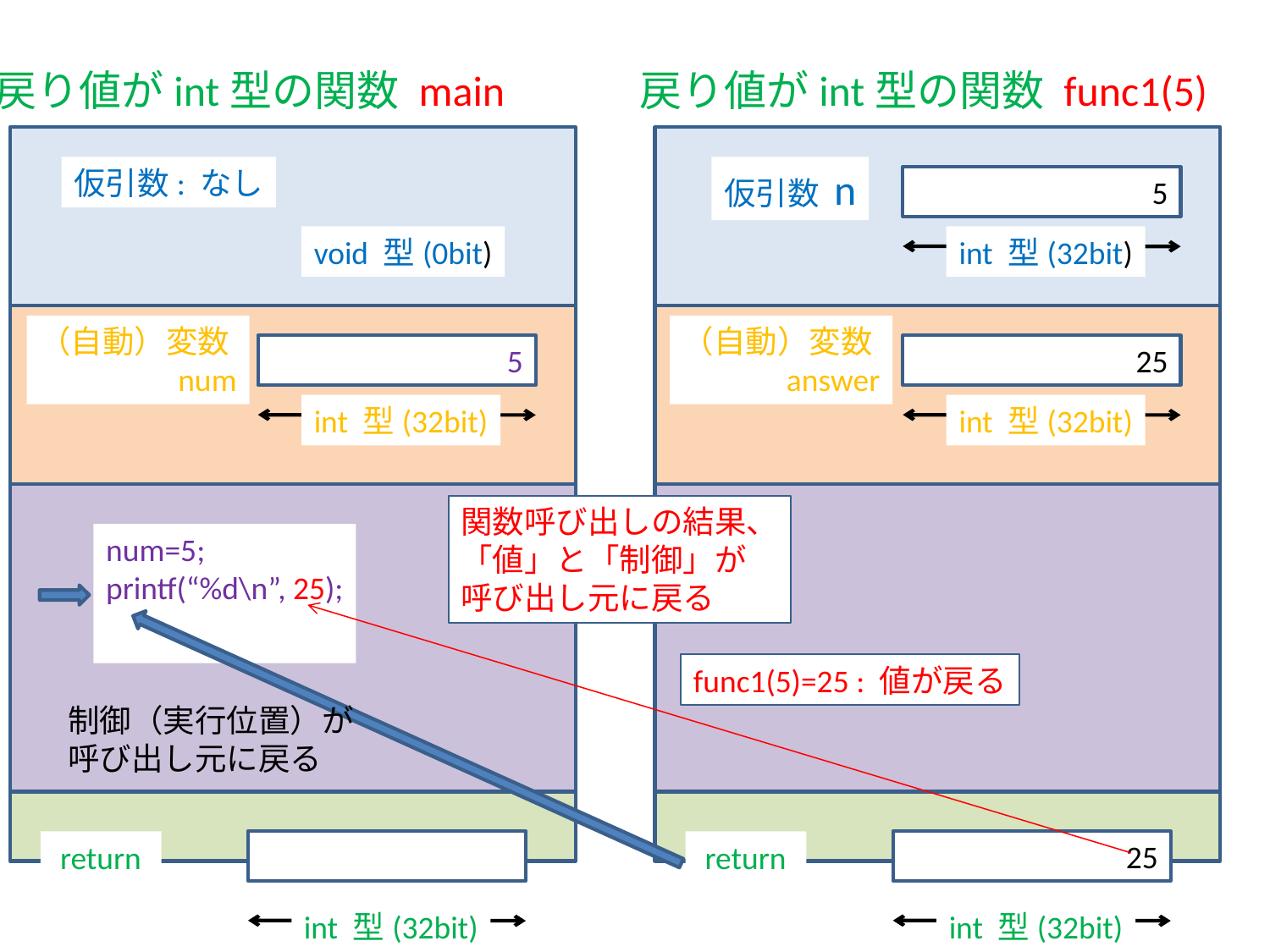

戻り値がint型の関数 main
戻り値がint型の関数 func1(5)

仮引数: なし
仮引数 n
5
void 型(0bit)
int 型(32bit)

（自動）変数
num
（自動）変数
answer
5
25
int 型(32bit)
int 型(32bit)

関数呼び出しの結果、
「値」と「制御」が
呼び出し元に戻る
num=5;
printf(“%d\n”, 25);

func1(5)=25 : 値が戻る
制御（実行位置）が
呼び出し元に戻る

 return

 return
25
int 型(32bit)
int 型(32bit)